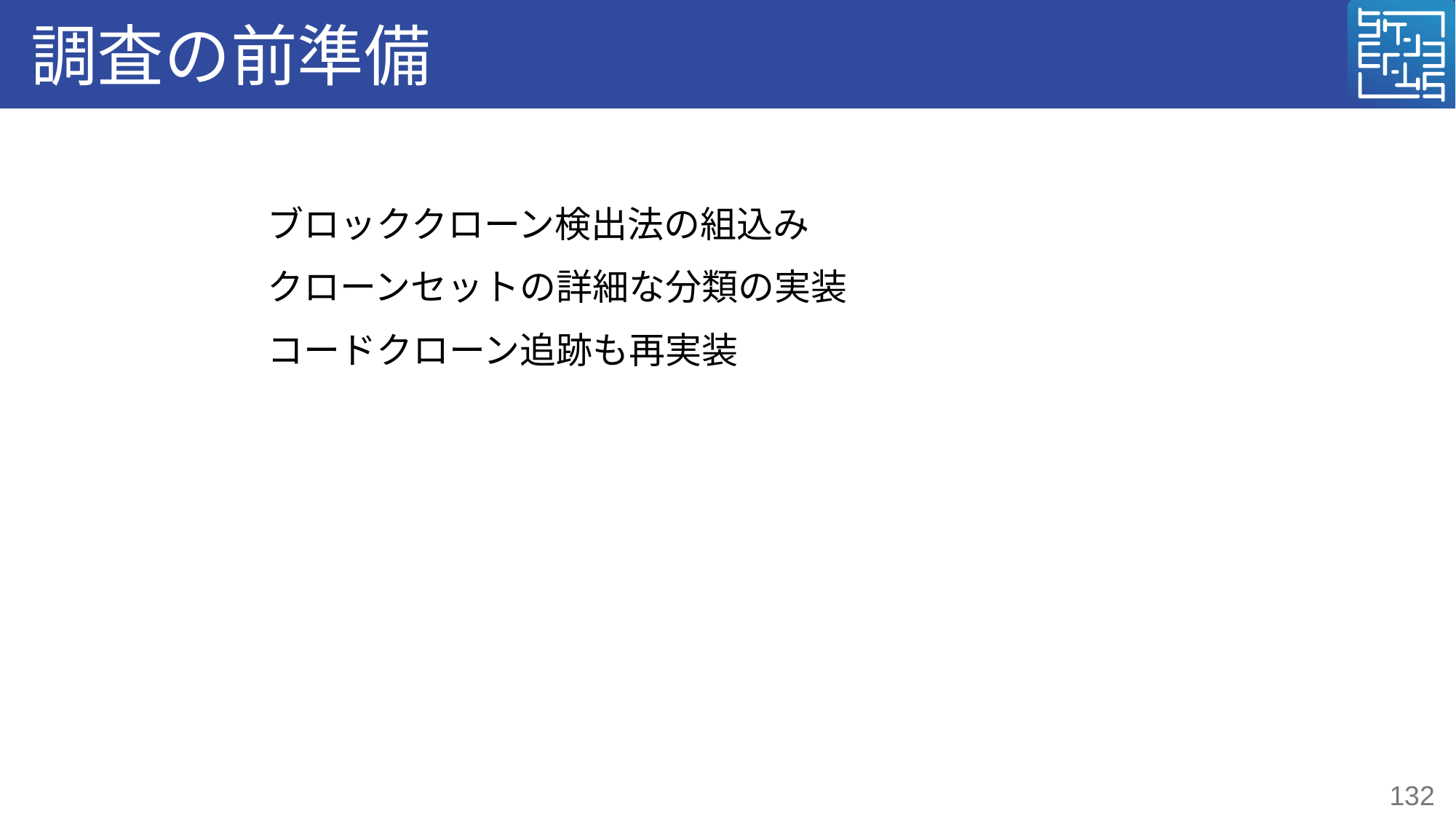

# 調査の前準備
ブロッククローン検出法の組込み
クローンセットの詳細な分類の実装
コードクローン追跡も再実装
132